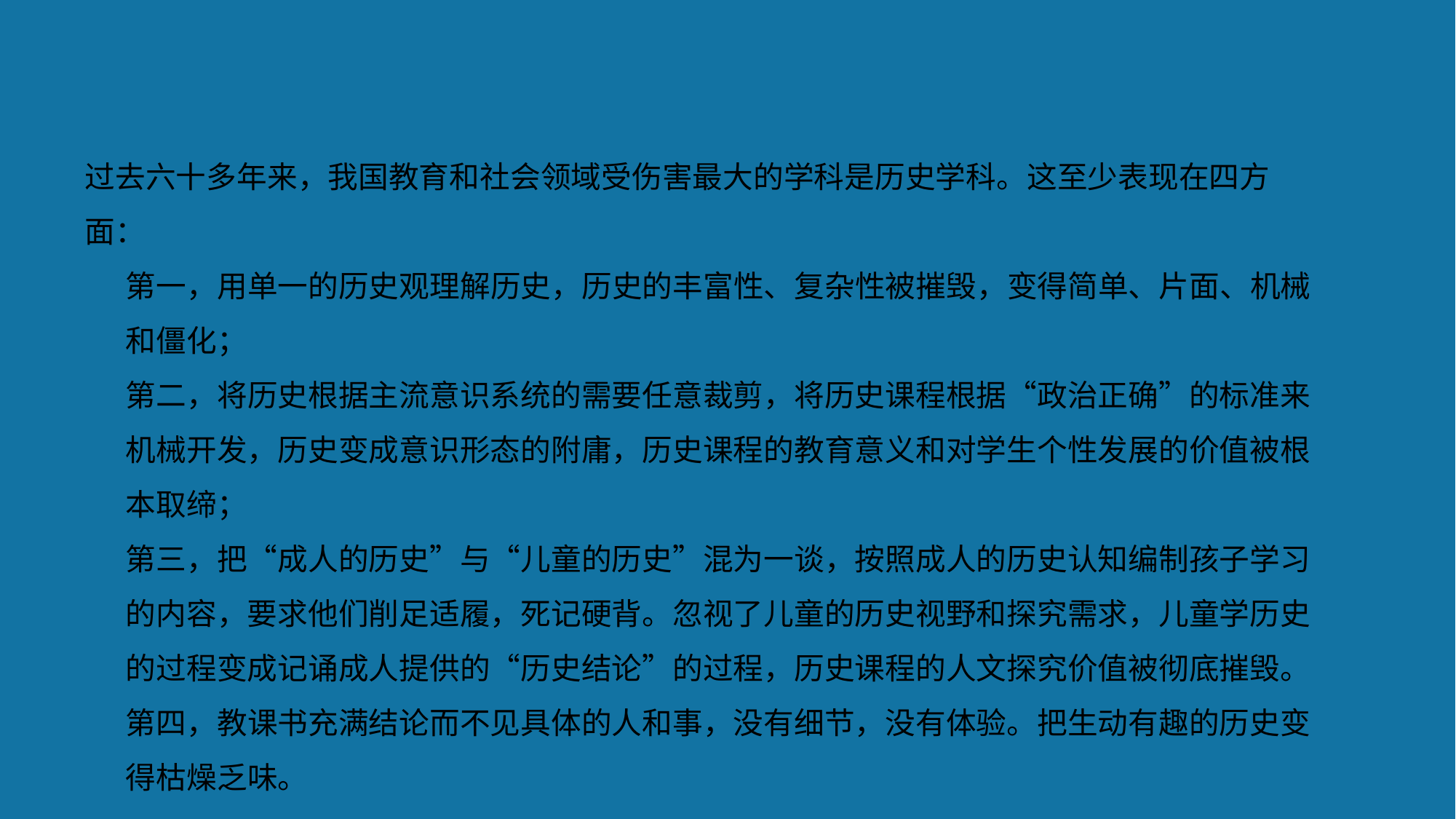

课程理论专家张华教授指出：

过去六十多年来，我国教育和社会领域受伤害最大的学科是历史学科。这至少表现在四方面：
第一，用单一的历史观理解历史，历史的丰富性、复杂性被摧毁，变得简单、片面、机械和僵化；
第二，将历史根据主流意识系统的需要任意裁剪，将历史课程根据“政治正确”的标准来机械开发，历史变成意识形态的附庸，历史课程的教育意义和对学生个性发展的价值被根本取缔；
第三，把“成人的历史”与“儿童的历史”混为一谈，按照成人的历史认知编制孩子学习的内容，要求他们削足适履，死记硬背。忽视了儿童的历史视野和探究需求，儿童学历史的过程变成记诵成人提供的“历史结论”的过程，历史课程的人文探究价值被彻底摧毁。第四，教课书充满结论而不见具体的人和事，没有细节，没有体验。把生动有趣的历史变得枯燥乏味。